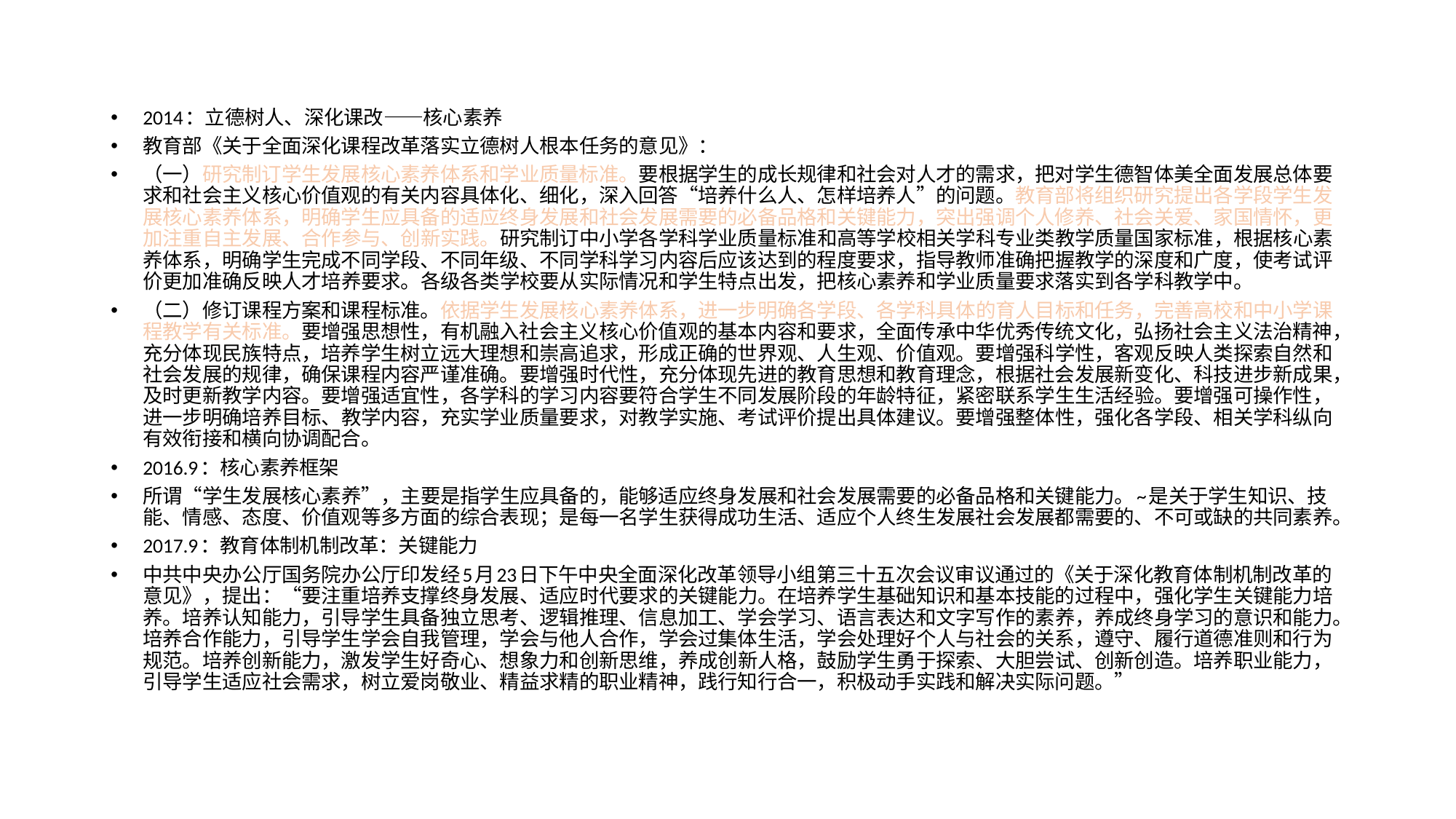

#
2014：立德树人、深化课改——核心素养
教育部《关于全面深化课程改革落实立德树人根本任务的意见》：
（一）研究制订学生发展核心素养体系和学业质量标准。要根据学生的成长规律和社会对人才的需求，把对学生德智体美全面发展总体要求和社会主义核心价值观的有关内容具体化、细化，深入回答“培养什么人、怎样培养人”的问题。教育部将组织研究提出各学段学生发展核心素养体系，明确学生应具备的适应终身发展和社会发展需要的必备品格和关键能力，突出强调个人修养、社会关爱、家国情怀，更加注重自主发展、合作参与、创新实践。研究制订中小学各学科学业质量标准和高等学校相关学科专业类教学质量国家标准，根据核心素养体系，明确学生完成不同学段、不同年级、不同学科学习内容后应该达到的程度要求，指导教师准确把握教学的深度和广度，使考试评价更加准确反映人才培养要求。各级各类学校要从实际情况和学生特点出发，把核心素养和学业质量要求落实到各学科教学中。
（二）修订课程方案和课程标准。依据学生发展核心素养体系，进一步明确各学段、各学科具体的育人目标和任务，完善高校和中小学课程教学有关标准。要增强思想性，有机融入社会主义核心价值观的基本内容和要求，全面传承中华优秀传统文化，弘扬社会主义法治精神，充分体现民族特点，培养学生树立远大理想和崇高追求，形成正确的世界观、人生观、价值观。要增强科学性，客观反映人类探索自然和社会发展的规律，确保课程内容严谨准确。要增强时代性，充分体现先进的教育思想和教育理念，根据社会发展新变化、科技进步新成果，及时更新教学内容。要增强适宜性，各学科的学习内容要符合学生不同发展阶段的年龄特征，紧密联系学生生活经验。要增强可操作性，进一步明确培养目标、教学内容，充实学业质量要求，对教学实施、考试评价提出具体建议。要增强整体性，强化各学段、相关学科纵向有效衔接和横向协调配合。
2016.9：核心素养框架
所谓“学生发展核心素养”，主要是指学生应具备的，能够适应终身发展和社会发展需要的必备品格和关键能力。~是关于学生知识、技能、情感、态度、价值观等多方面的综合表现；是每一名学生获得成功生活、适应个人终生发展社会发展都需要的、不可或缺的共同素养。
2017.9：教育体制机制改革：关键能力
中共中央办公厅国务院办公厅印发经5月23日下午中央全面深化改革领导小组第三十五次会议审议通过的《关于深化教育体制机制改革的意见》，提出：“要注重培养支撑终身发展、适应时代要求的关键能力。在培养学生基础知识和基本技能的过程中，强化学生关键能力培养。培养认知能力，引导学生具备独立思考、逻辑推理、信息加工、学会学习、语言表达和文字写作的素养，养成终身学习的意识和能力。培养合作能力，引导学生学会自我管理，学会与他人合作，学会过集体生活，学会处理好个人与社会的关系，遵守、履行道德准则和行为规范。培养创新能力，激发学生好奇心、想象力和创新思维，养成创新人格，鼓励学生勇于探索、大胆尝试、创新创造。培养职业能力，引导学生适应社会需求，树立爱岗敬业、精益求精的职业精神，践行知行合一，积极动手实践和解决实际问题。”